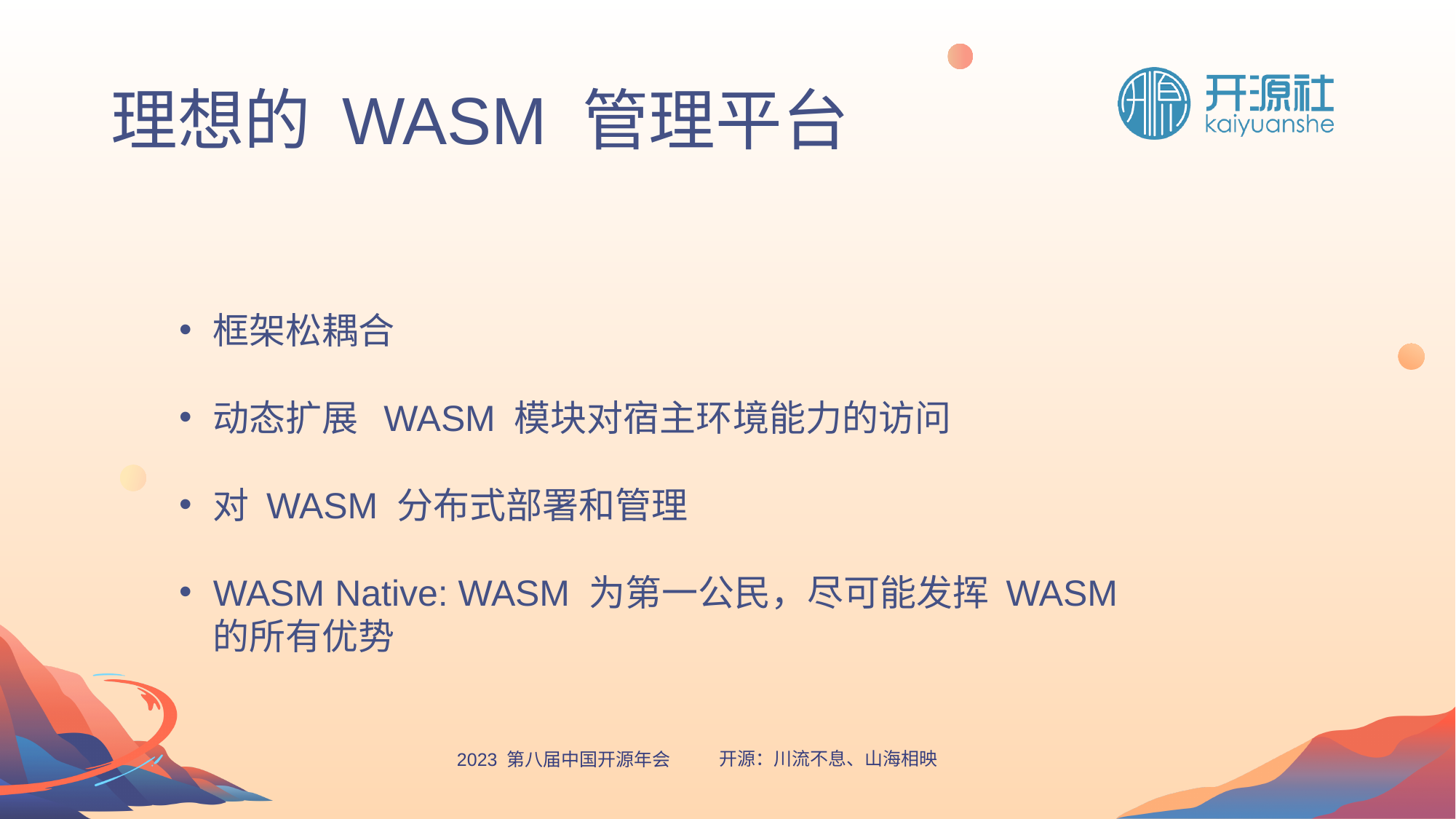

# 理想的 WASM 管理平台
框架松耦合

动态扩展  WASM 模块对宿主环境能力的访问

对 WASM 分布式部署和管理

WASM Native: WASM 为第一公民，尽可能发挥 WASM 的所有优势